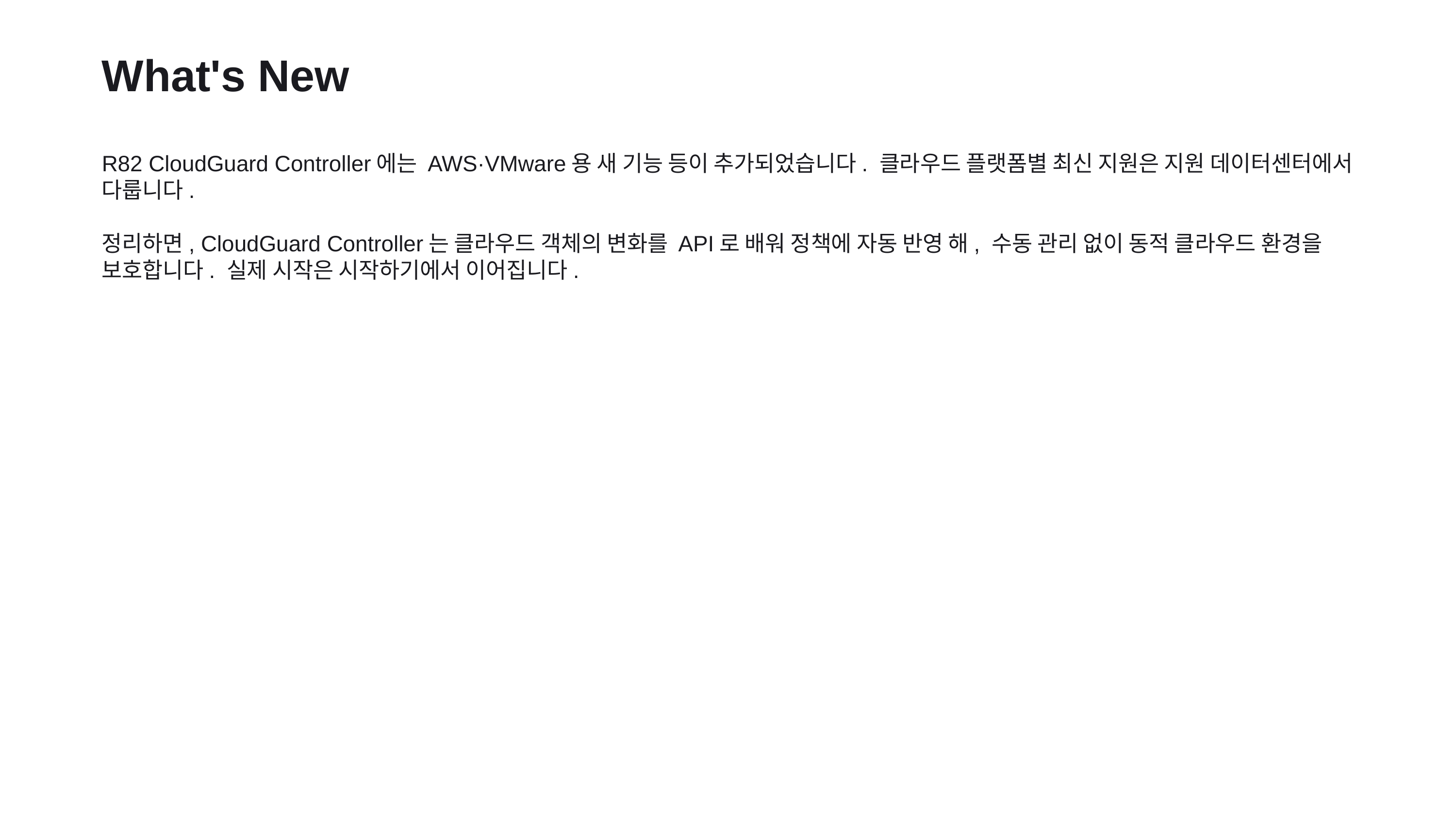

What's New
R82 CloudGuard Controller에는 AWS·VMware용 새 기능 등이 추가되었습니다. 클라우드 플랫폼별 최신 지원은 지원 데이터센터에서 다룹니다.

정리하면, CloudGuard Controller는 클라우드 객체의 변화를 API로 배워 정책에 자동 반영 해, 수동 관리 없이 동적 클라우드 환경을 보호합니다. 실제 시작은 시작하기에서 이어집니다.